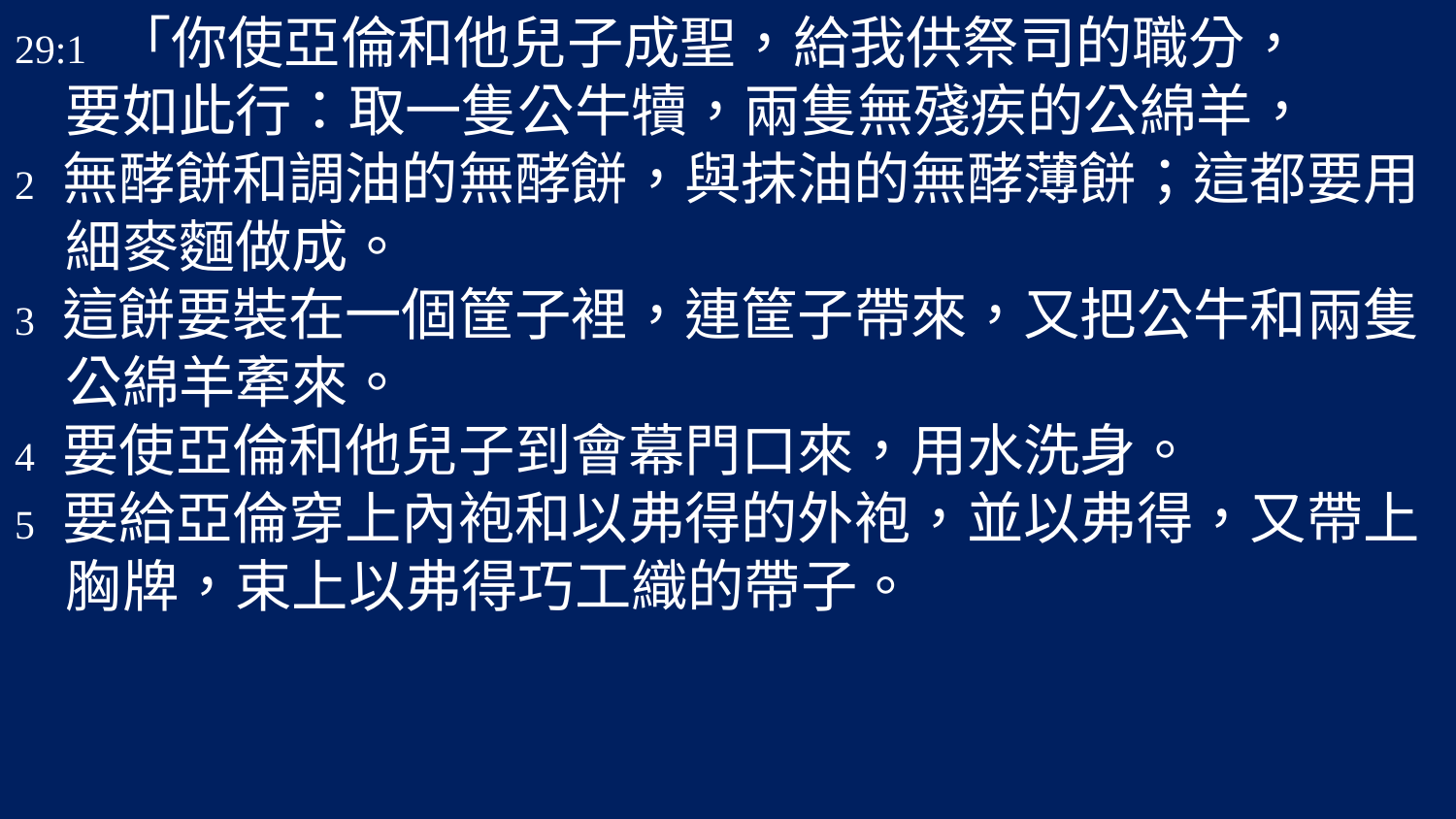

29:1 「你使亞倫和他兒子成聖，給我供祭司的職分，
   要如此行：取一隻公牛犢，兩隻無殘疾的公綿羊，
2 無酵餅和調油的無酵餅，與抹油的無酵薄餅；這都要用
   細麥麵做成。
3 這餅要裝在一個筐子裡，連筐子帶來，又把公牛和兩隻
   公綿羊牽來。
4 要使亞倫和他兒子到會幕門口來，用水洗身。
5 要給亞倫穿上內袍和以弗得的外袍，並以弗得，又帶上
   胸牌，束上以弗得巧工織的帶子。